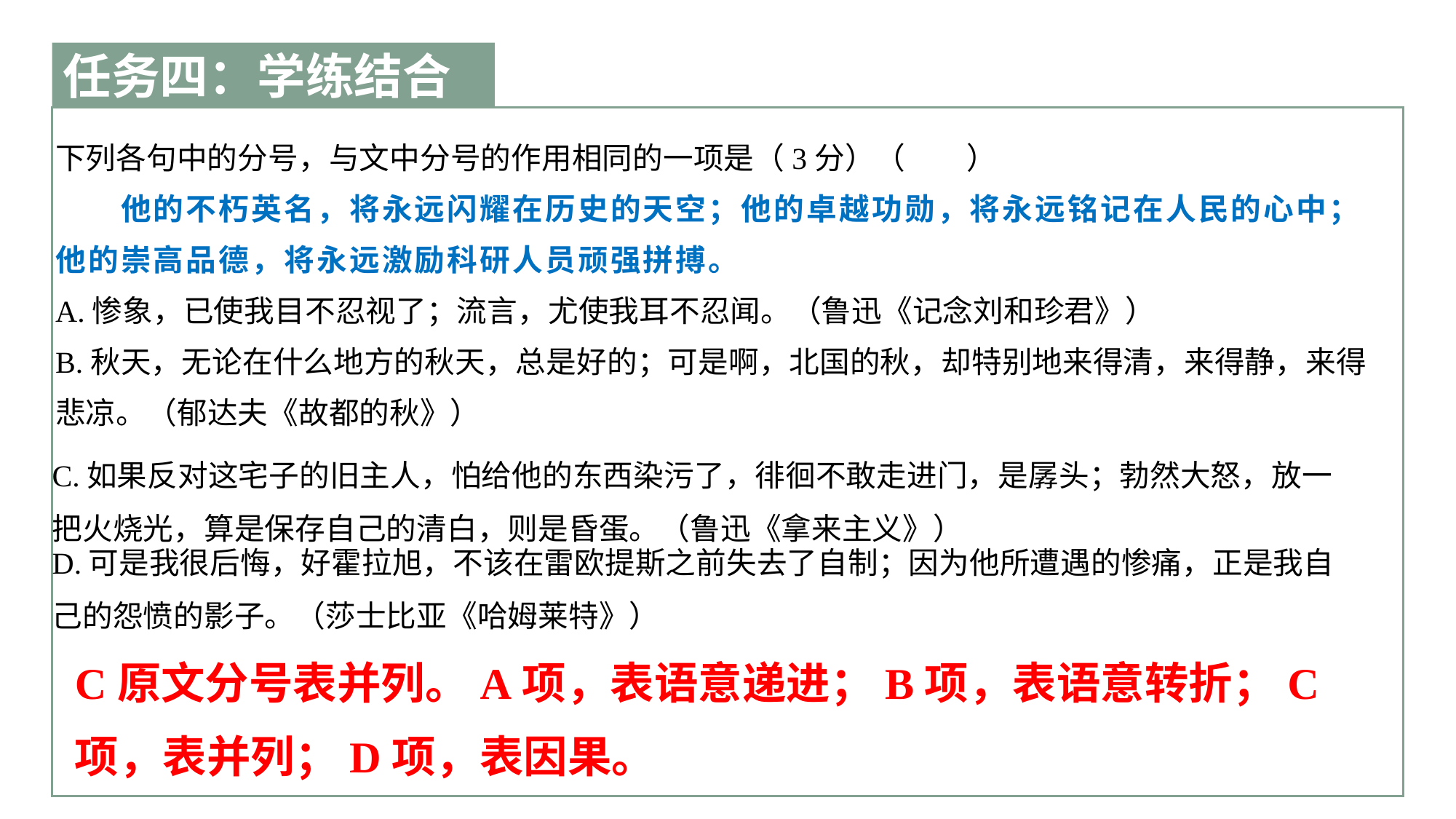

任务四：学练结合

下列各句中的分号，与文中分号的作用相同的一项是（3分）（　　）
　　他的不朽英名，将永远闪耀在历史的天空；他的卓越功勋，将永远铭记在人民的心中；他的崇高品德，将永远激励科研人员顽强拼搏。
A.惨象，已使我目不忍视了；流言，尤使我耳不忍闻。（鲁迅《记念刘和珍君》）
B.秋天，无论在什么地方的秋天，总是好的；可是啊，北国的秋，却特别地来得清，来得静，来得悲凉。（郁达夫《故都的秋》）

点击输入文本信息，简要陈述文本信息，字体大小可调节。点击输入文本信息，简要陈述文本信息，字体大小可调节。
点击输入文本信息，简要陈述文本信息，字体大小可调节。点击输入文本信息，简要陈述文本信息，字体大小可调节。
| C.如果反对这宅子的旧主人，怕给他的东西染污了，徘徊不敢走进门，是孱头；勃然大怒，放一把火烧光，算是保存自己的清白，则是昏蛋。（鲁迅《拿来主义》） |
| --- |
| D.可是我很后悔，好霍拉旭，不该在雷欧提斯之前失去了自制；因为他所遭遇的惨痛，正是我自己的怨愤的影子。（莎士比亚《哈姆莱特》） |
C原文分号表并列。A项，表语意递进；B项，表语意转折；C项，表并列；D项，表因果。